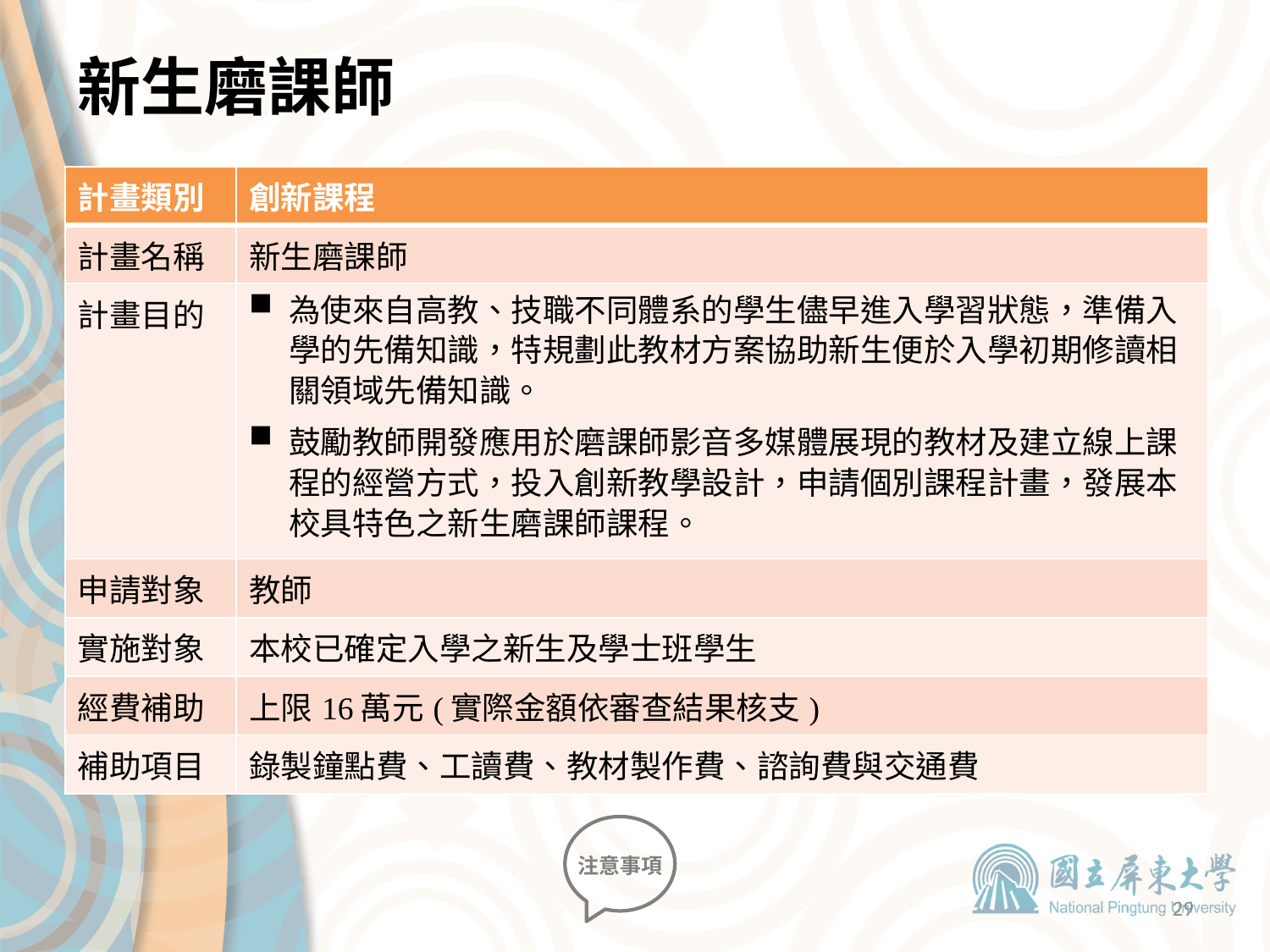

# 新生磨課師
| 計畫類別 | 創新課程 |
| --- | --- |
| 計畫名稱 | 新生磨課師 |
| 計畫目的 | 為使來自高教、技職不同體系的學生儘早進入學習狀態，準備入學的先備知識，特規劃此教材方案協助新生便於入學初期修讀相關領域先備知識。 鼓勵教師開發應用於磨課師影音多媒體展現的教材及建立線上課程的經營方式，投入創新教學設計，申請個別課程計畫，發展本校具特色之新生磨課師課程。 |
| 申請對象 | 教師 |
| 實施對象 | 本校已確定入學之新生及學士班學生 |
| 經費補助 | 上限16萬元(實際金額依審查結果核支) |
| 補助項目 | 錄製鐘點費、工讀費、教材製作費、諮詢費與交通費 |

注意事項
29